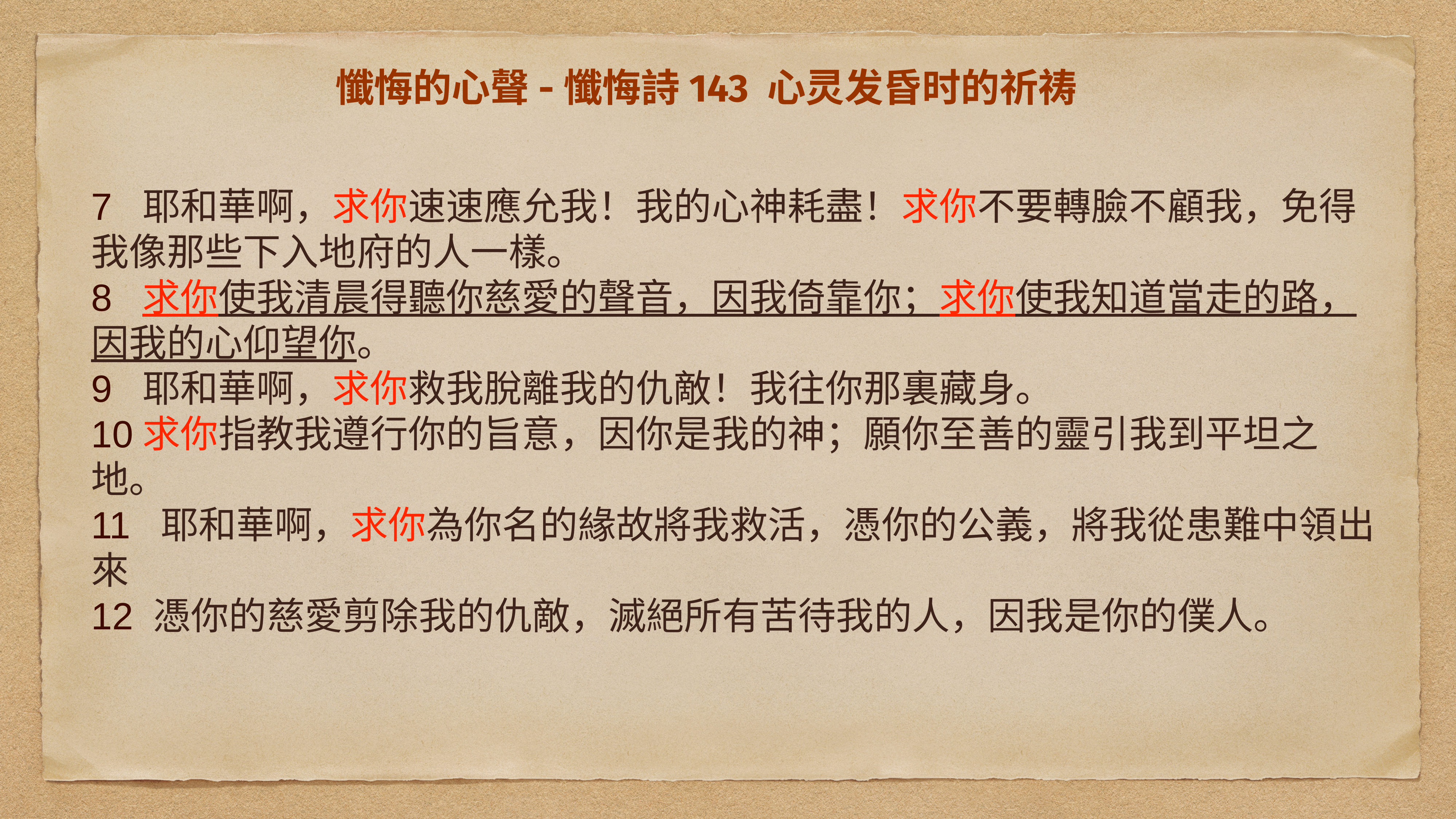

# 懺悔的心聲-懺悔詩143 心灵发昏时的祈祷
7  耶和華啊，求你速速應允我！我的心神耗盡！求你不要轉臉不顧我，免得我像那些下入地府的人一樣。
8  求你使我清晨得聽你慈愛的聲音，因我倚靠你；求你使我知道當走的路，因我的心仰望你。
9  耶和華啊，求你救我脫離我的仇敵！我往你那裏藏身。
10求你指教我遵行你的旨意，因你是我的神；願你至善的靈引我到平坦之地。
11  耶和華啊，求你為你名的緣故將我救活，憑你的公義，將我從患難中領出來
12 憑你的慈愛剪除我的仇敵，滅絕所有苦待我的人，因我是你的僕人。